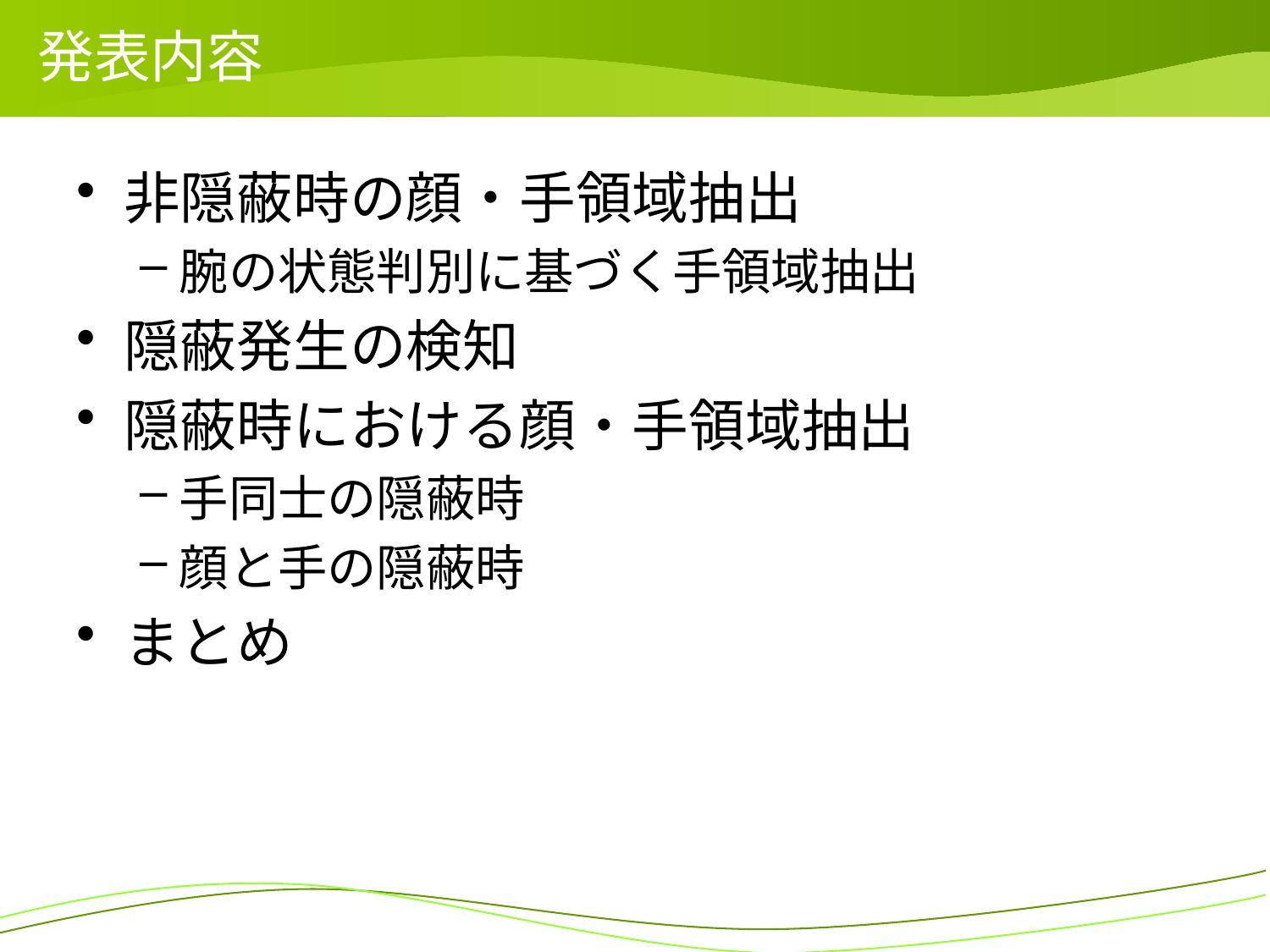

# 発表内容
非隠蔽時の顔・手領域抽出
腕の状態判別に基づく手領域抽出
隠蔽発生の検知
隠蔽時における顔・手領域抽出
手同士の隠蔽時
顔と手の隠蔽時
まとめ